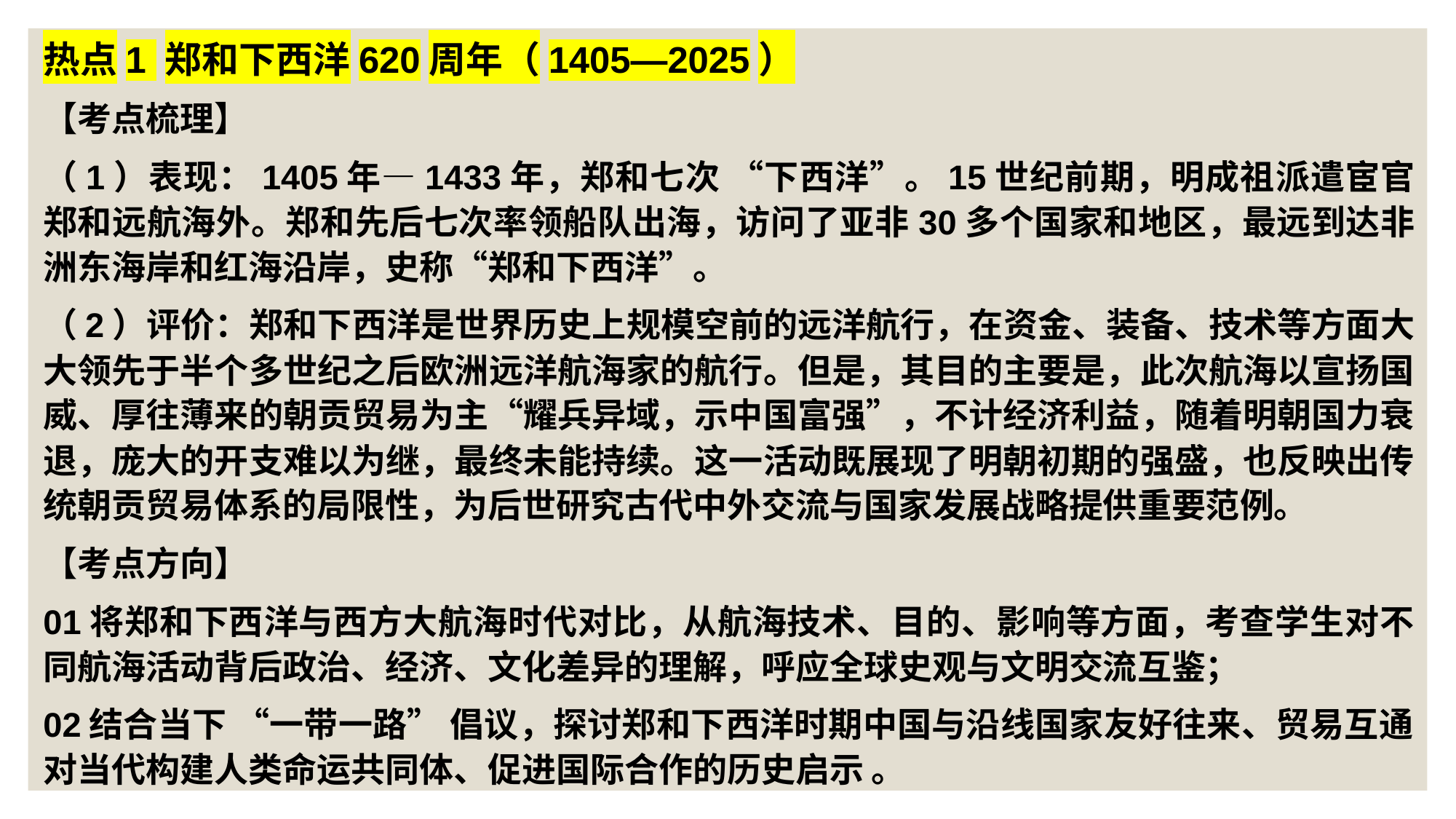

热点1 郑和下西洋620周年（1405—2025）
【考点梳理】
（1）表现：1405年—1433年，郑和七次 “下西洋”。15世纪前期，明成祖派遣宦官郑和远航海外。郑和先后七次率领船队出海，访问了亚非30多个国家和地区，最远到达非洲东海岸和红海沿岸，史称“郑和下西洋”。
（2）评价：郑和下西洋是世界历史上规模空前的远洋航行，在资金、装备、技术等方面大大领先于半个多世纪之后欧洲远洋航海家的航行。但是，其目的主要是，此次航海以宣扬国威、厚往薄来的朝贡贸易为主“耀兵异域，示中国富强”，不计经济利益，随着明朝国力衰退，庞大的开支难以为继，最终未能持续。这一活动既展现了明朝初期的强盛，也反映出传统朝贡贸易体系的局限性，为后世研究古代中外交流与国家发展战略提供重要范例。
【考点方向】
01将郑和下西洋与西方大航海时代对比，从航海技术、目的、影响等方面，考查学生对不同航海活动背后政治、经济、文化差异的理解，呼应全球史观与文明交流互鉴；
02结合当下 “一带一路” 倡议，探讨郑和下西洋时期中国与沿线国家友好往来、贸易互通对当代构建人类命运共同体、促进国际合作的历史启示 。